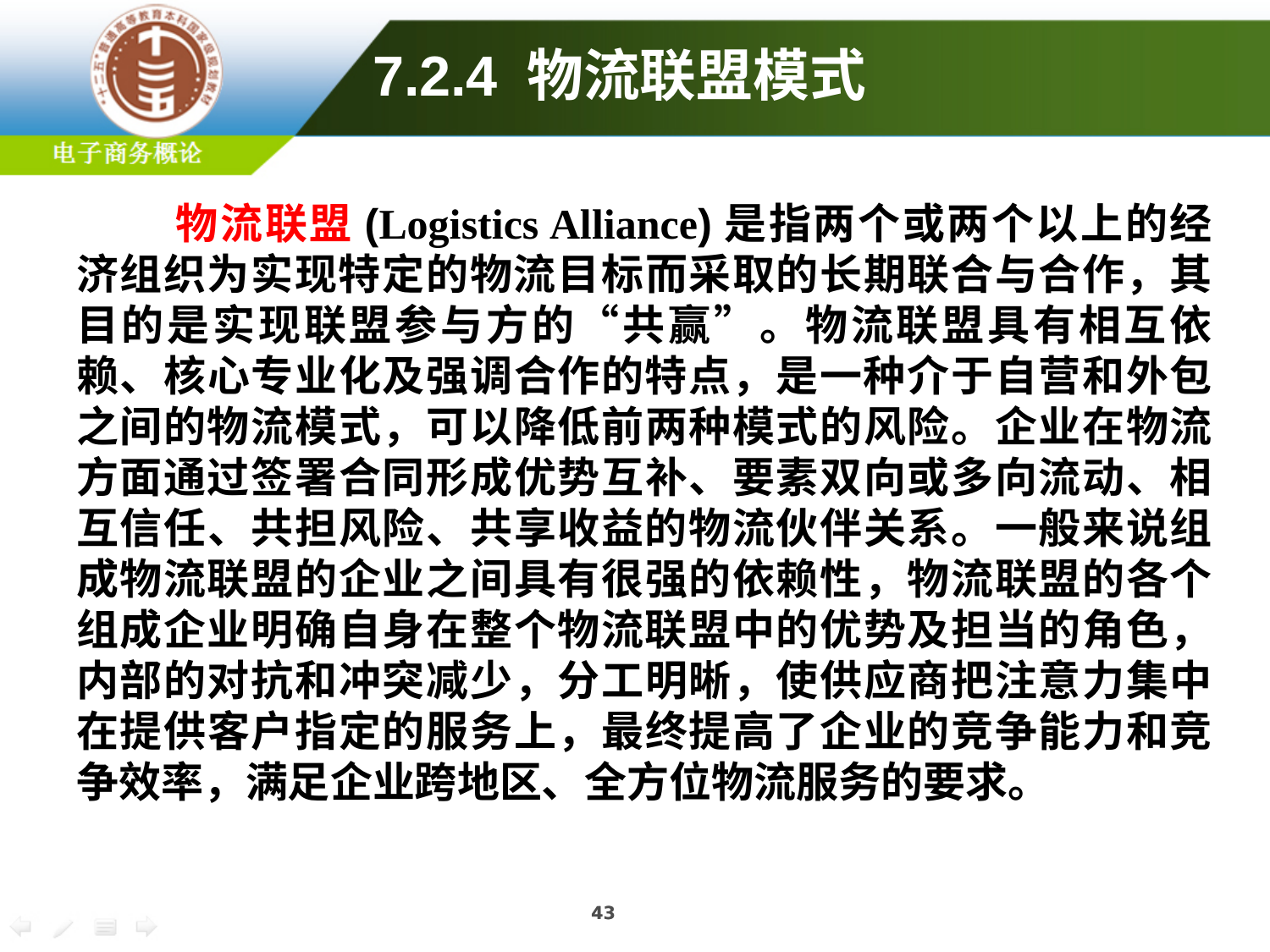

7.2.4 物流联盟模式
物流联盟(Logistics Alliance)是指两个或两个以上的经济组织为实现特定的物流目标而采取的长期联合与合作，其目的是实现联盟参与方的“共赢”。物流联盟具有相互依赖、核心专业化及强调合作的特点，是一种介于自营和外包之间的物流模式，可以降低前两种模式的风险。企业在物流方面通过签署合同形成优势互补、要素双向或多向流动、相互信任、共担风险、共享收益的物流伙伴关系。一般来说组成物流联盟的企业之间具有很强的依赖性，物流联盟的各个组成企业明确自身在整个物流联盟中的优势及担当的角色，内部的对抗和冲突减少，分工明晰，使供应商把注意力集中在提供客户指定的服务上，最终提高了企业的竞争能力和竞争效率，满足企业跨地区、全方位物流服务的要求。

43
43